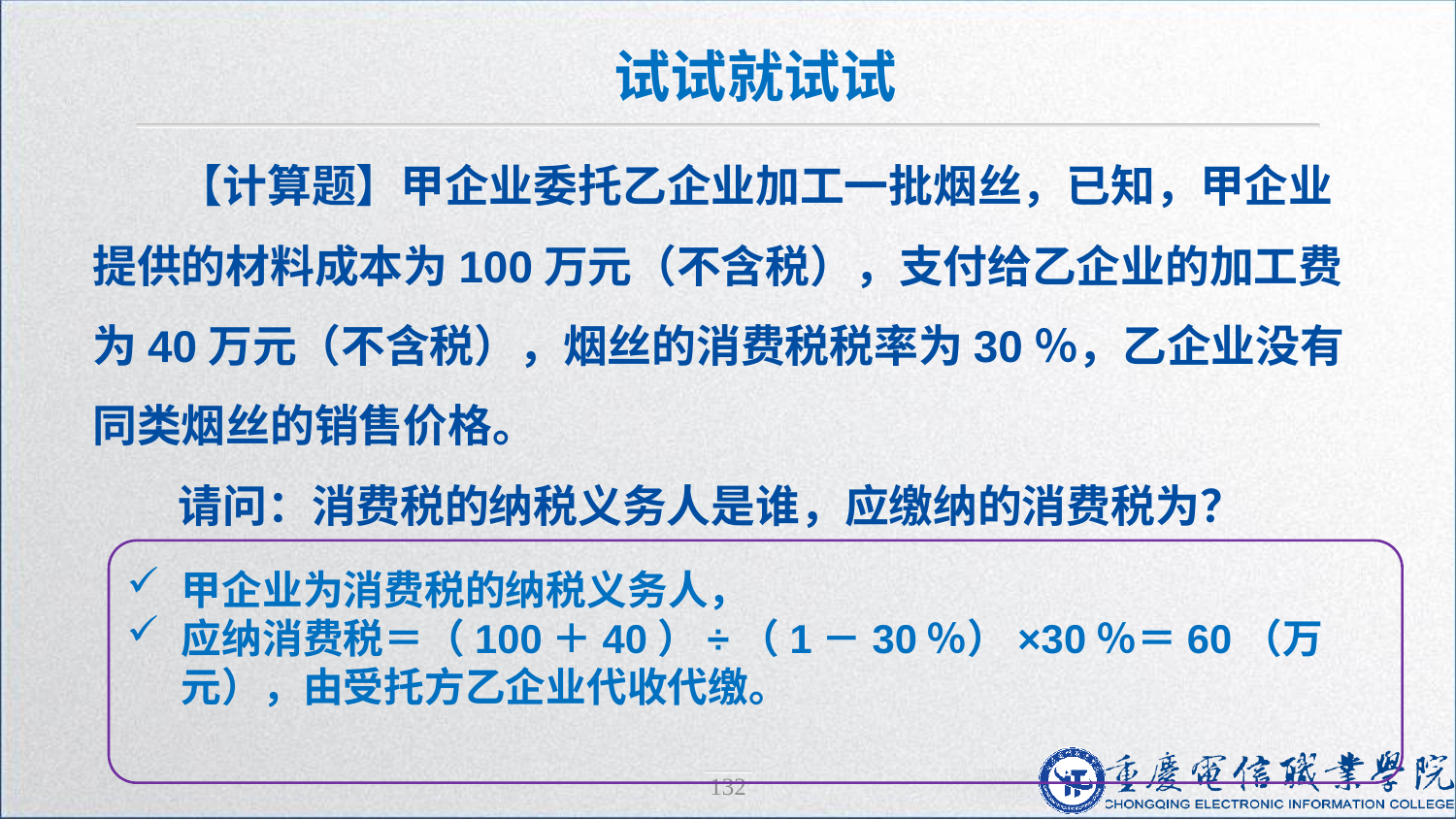

试试就试试
【计算题】甲企业委托乙企业加工一批烟丝，已知，甲企业提供的材料成本为100万元（不含税），支付给乙企业的加工费为40万元（不含税），烟丝的消费税税率为30％，乙企业没有同类烟丝的销售价格。
请问：消费税的纳税义务人是谁，应缴纳的消费税为？

甲企业为消费税的纳税义务人，
应纳消费税＝（100＋40）÷（1－30％）×30％＝60（万元），由受托方乙企业代收代缴。

132